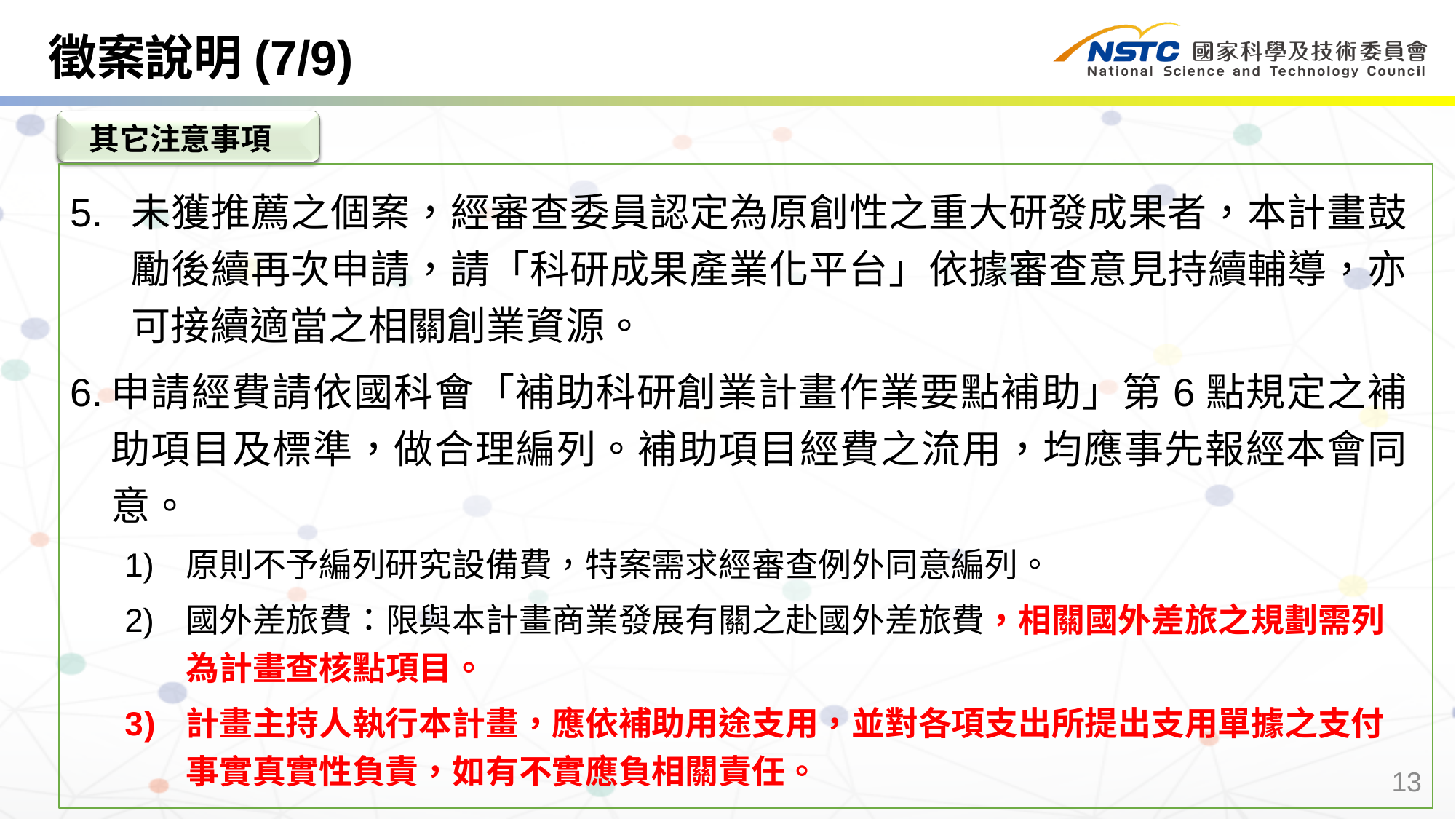

徵案說明(7/9)
其它注意事項

未獲推薦之個案，經審查委員認定為原創性之重大研發成果者，本計畫鼓勵後續再次申請，請「科研成果產業化平台」依據審查意見持續輔導，亦可接續適當之相關創業資源。
申請經費請依國科會「補助科研創業計畫作業要點補助」第6點規定之補助項目及標準，做合理編列。補助項目經費之流用，均應事先報經本會同意。
原則不予編列研究設備費，特案需求經審查例外同意編列。
國外差旅費：限與本計畫商業發展有關之赴國外差旅費，相關國外差旅之規劃需列為計畫查核點項目。
計畫主持人執行本計畫，應依補助用途支用，並對各項支出所提出支用單據之支付事實真實性負責，如有不實應負相關責任。
13